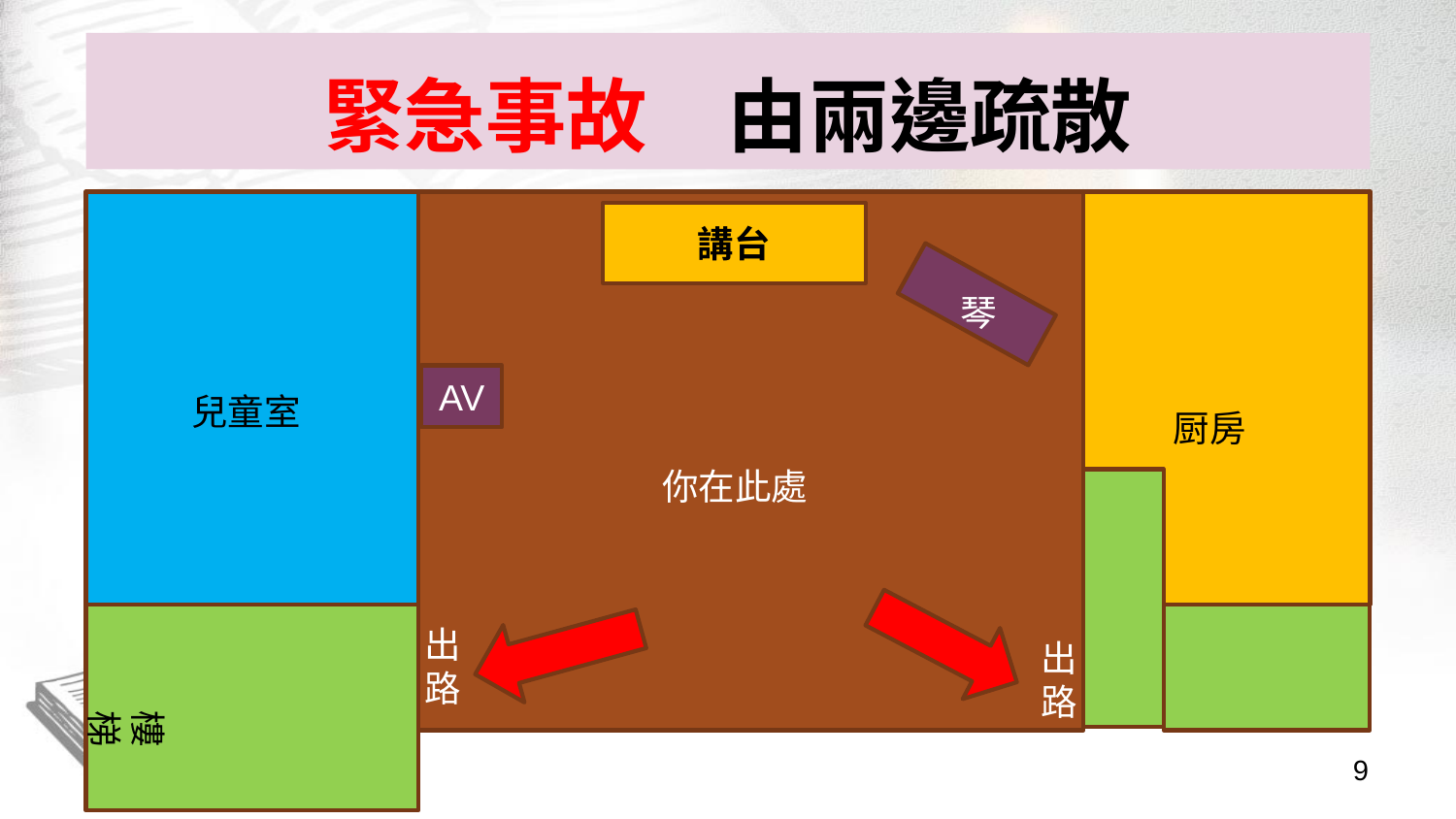

# 緊急事故　由兩邊疏散

講台

琴
AV
兒童室
厨房
你在此處

出路
出路
樓梯
9